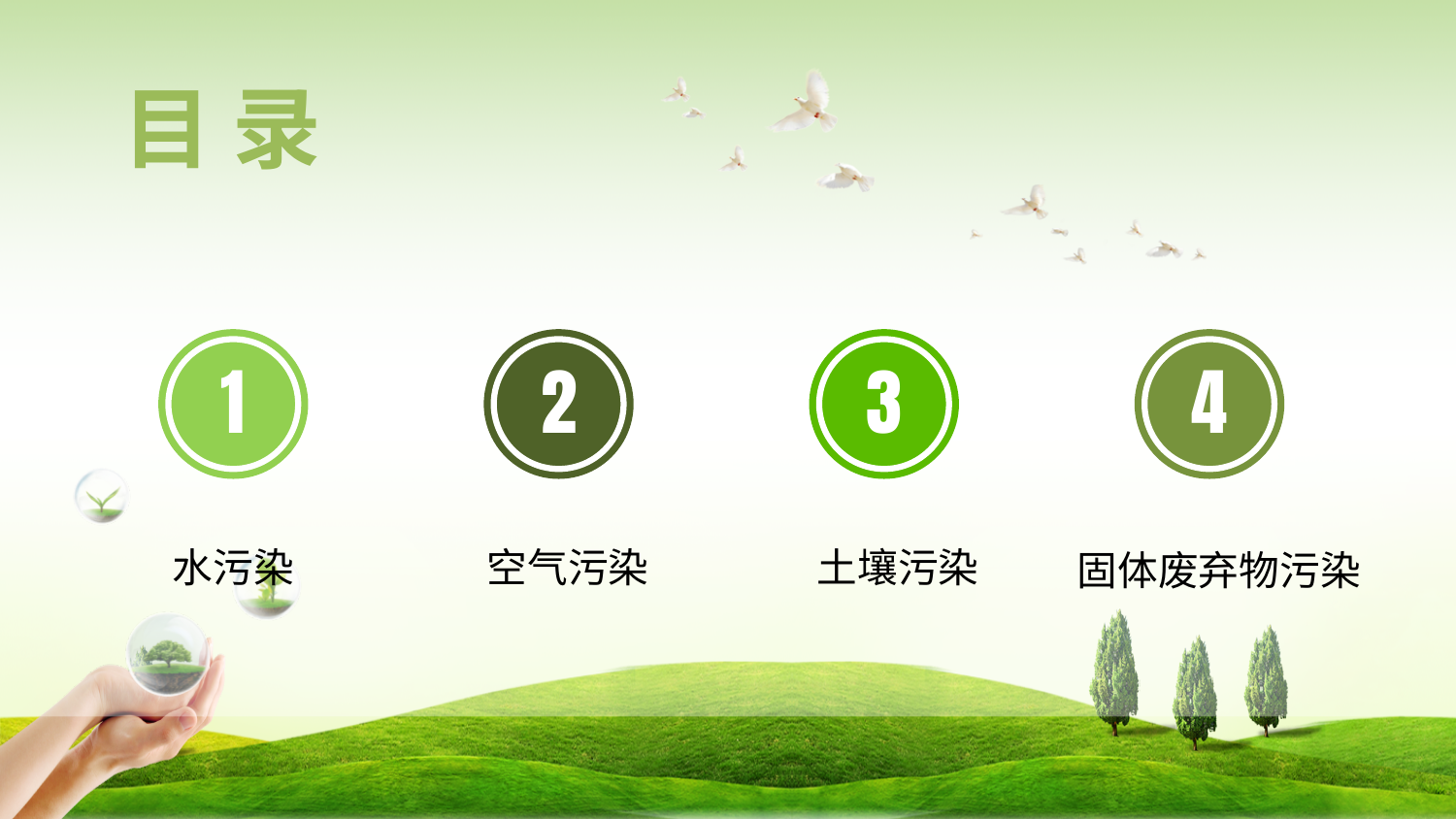

目 录

1

2

3

4

水污染
 空气污染

  土壤污染

 固体废弃物污染